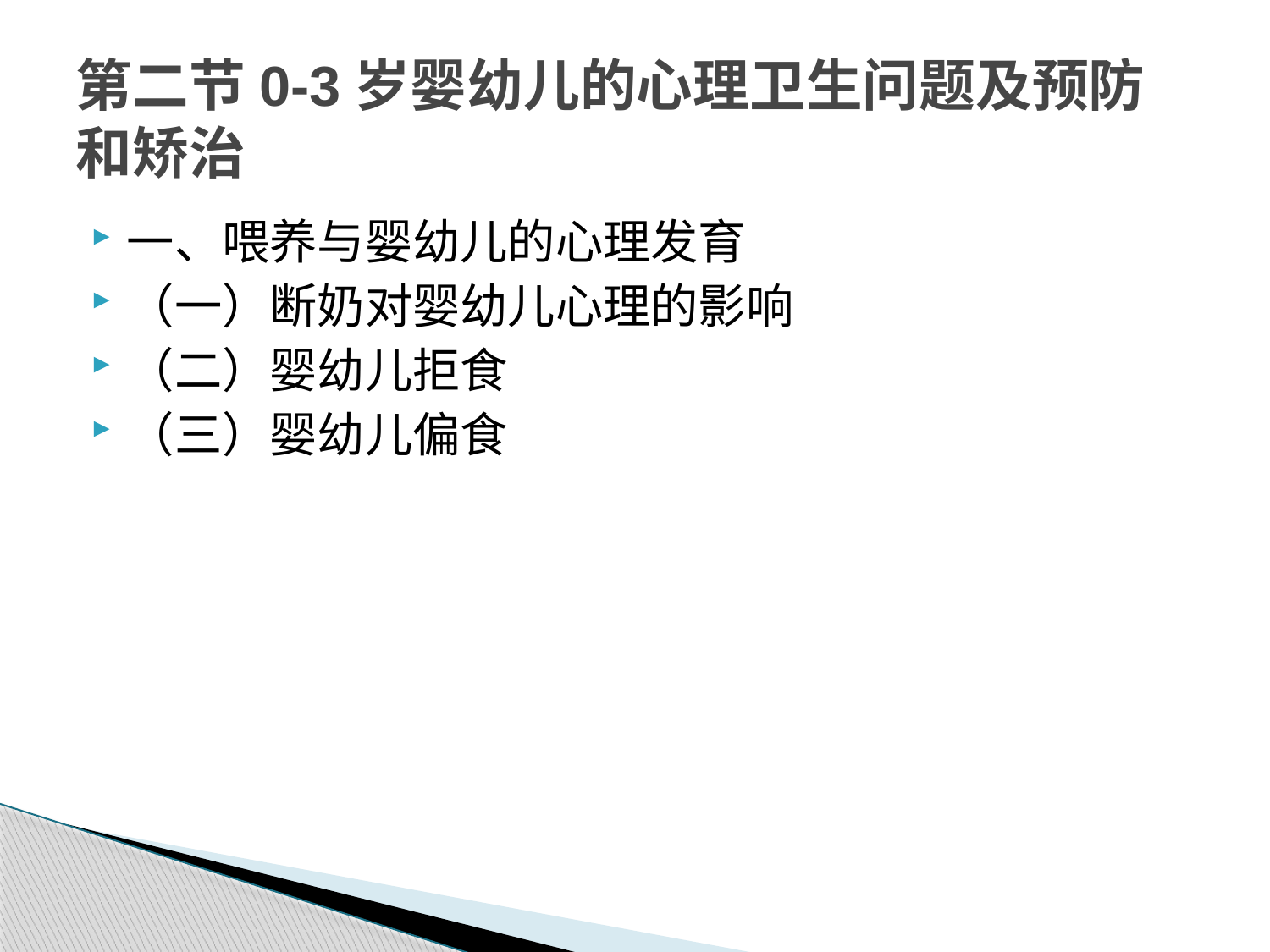

# 第二节0-3岁婴幼儿的心理卫生问题及预防和矫治
一、喂养与婴幼儿的心理发育
（一）断奶对婴幼儿心理的影响
（二）婴幼儿拒食
（三）婴幼儿偏食